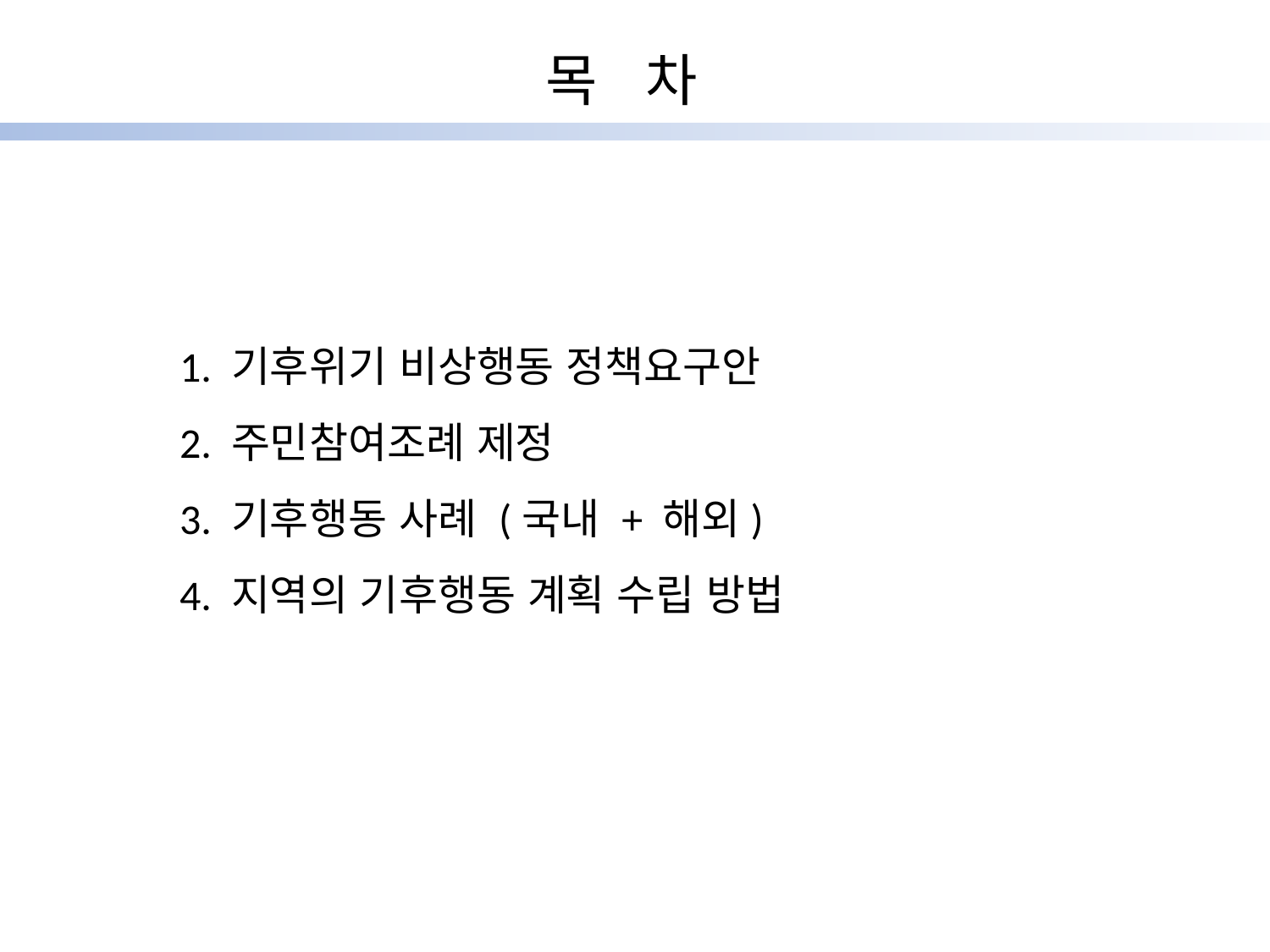

목   차

1. 기후위기 비상행동 정책요구안
2. 주민참여조례 제정
3. 기후행동 사례 (국내 + 해외)
4. 지역의 기후행동 계획 수립 방법